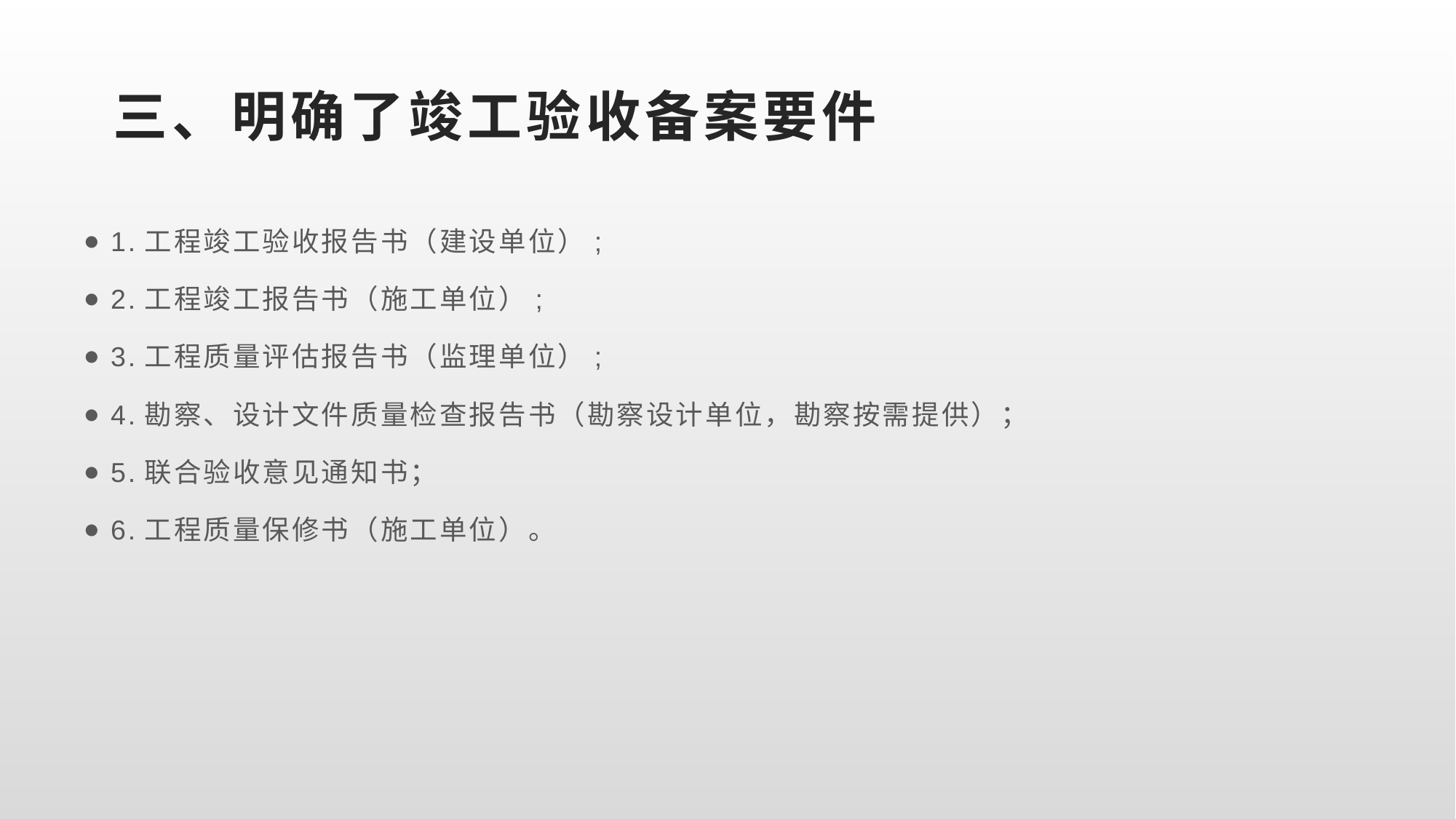

# 三、明确了竣工验收备案要件
1.工程竣工验收报告书（建设单位）;
2.工程竣工报告书（施工单位）;
3.工程质量评估报告书（监理单位）;
4.勘察、设计文件质量检查报告书（勘察设计单位，勘察按需提供）；
5.联合验收意见通知书；
6.工程质量保修书（施工单位）。